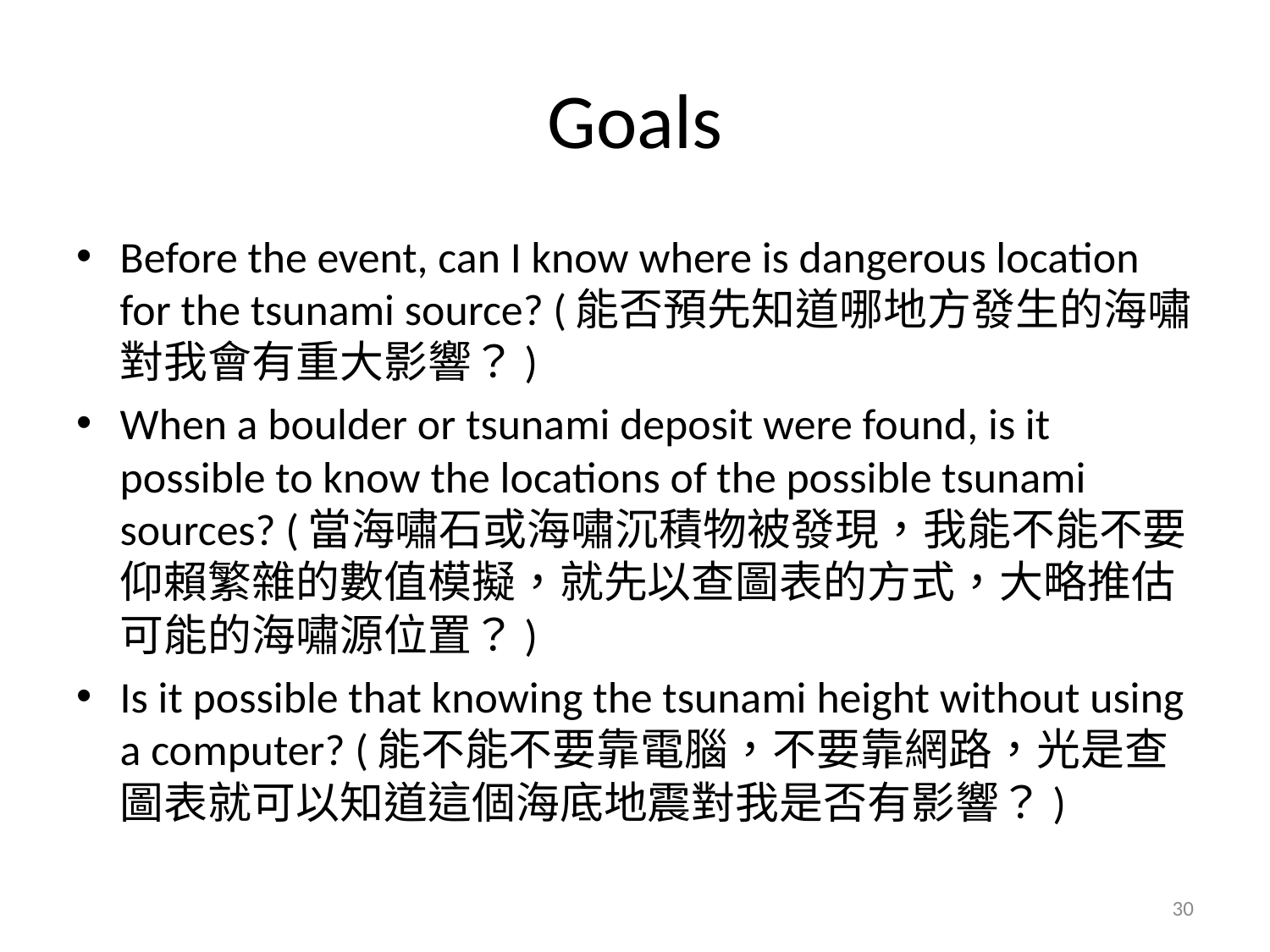

# Goals
Before the event, can I know where is dangerous location for the tsunami source? (能否預先知道哪地方發生的海嘯對我會有重大影響？)
When a boulder or tsunami deposit were found, is it possible to know the locations of the possible tsunami sources? (當海嘯石或海嘯沉積物被發現，我能不能不要仰賴繁雜的數值模擬，就先以查圖表的方式，大略推估可能的海嘯源位置？)
Is it possible that knowing the tsunami height without using a computer? (能不能不要靠電腦，不要靠網路，光是查圖表就可以知道這個海底地震對我是否有影響？)
30